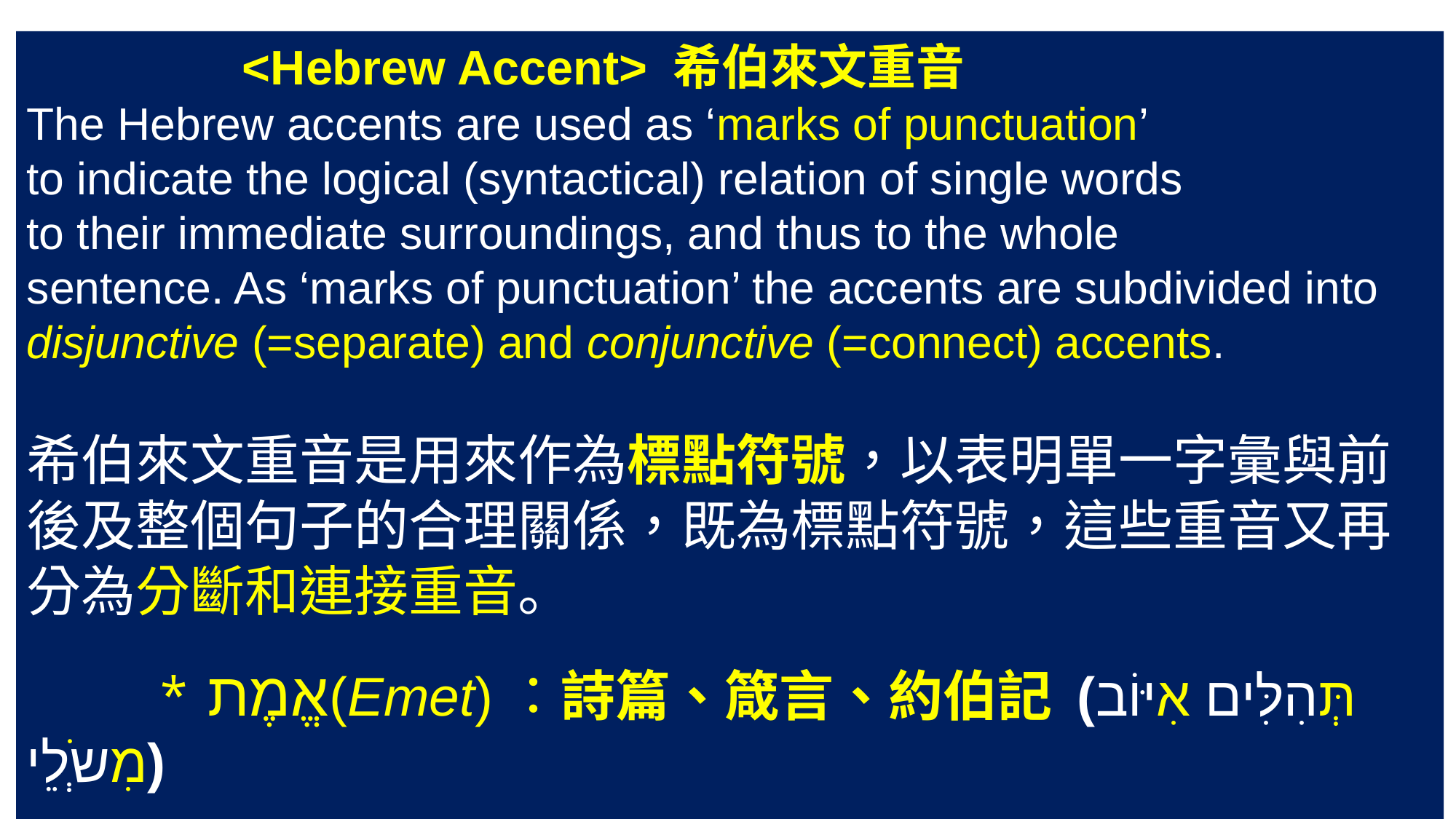

<Hebrew Accent> 希伯來文重音
The Hebrew accents are used as ‘marks of punctuation’
to indicate the logical (syntactical) relation of single words
to their immediate surroundings, and thus to the whole
sentence. As ‘marks of punctuation’ the accents are subdivided into disjunctive (=separate) and conjunctive (=connect) accents.

希伯來文重音是用來作為標點符號，以表明單一字彙與前後及整個句子的合理關係，既為標點符號，這些重音又再分為分斷和連接重音。

    * אֱמֶת(Emet)：詩篇、箴言、約伯記 (תְּהִלִּים אִיּוֹב מִשְׁלֵי)